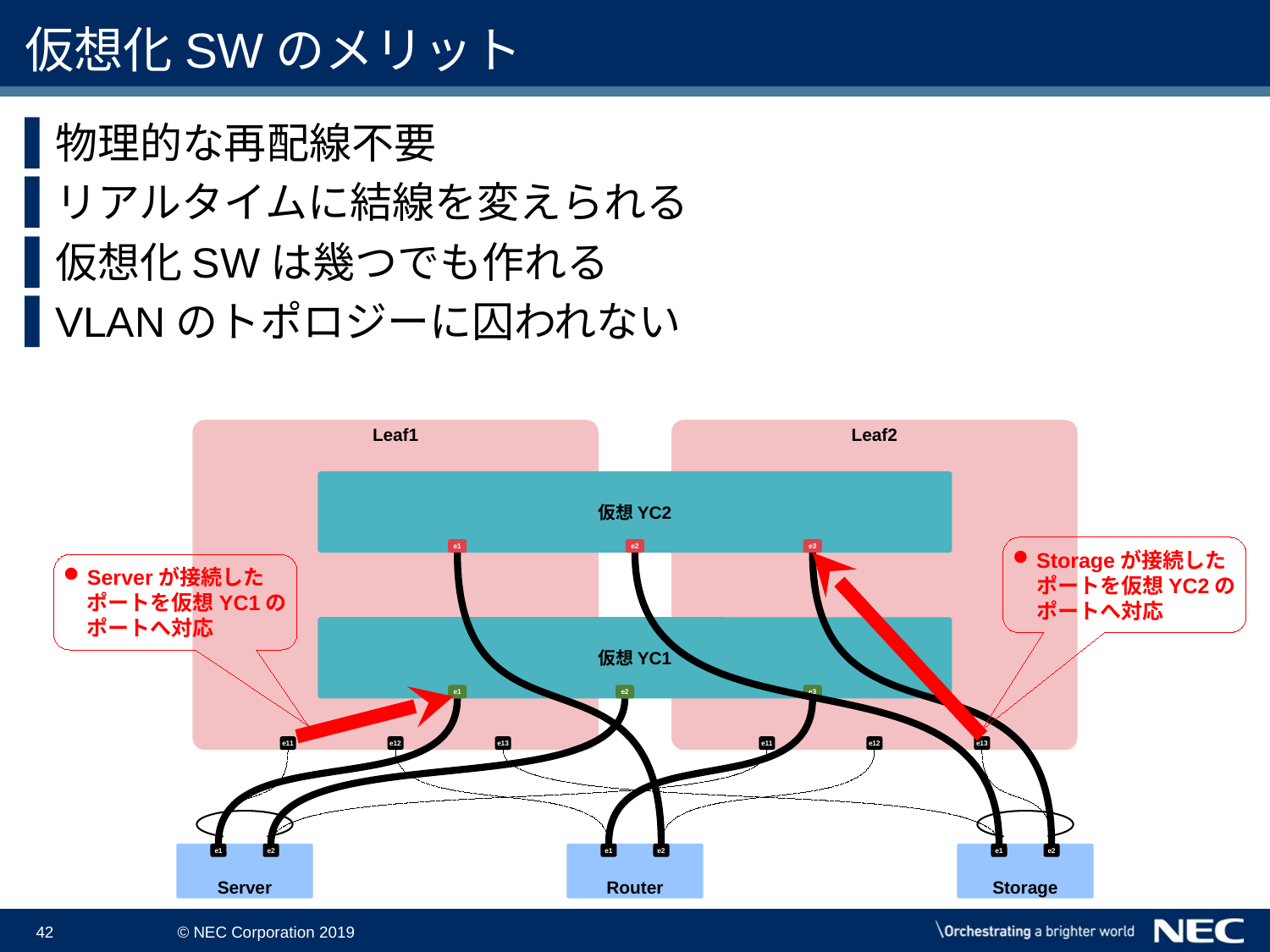

# 仮想化SWのメリット
物理的な再配線不要
リアルタイムに結線を変えられる
仮想化SWは幾つでも作れる
VLANのトポロジーに囚われない
Leaf1
e11
e12
e13
Leaf2
e11
e12
e13
仮想YC2
e1
e2
e3
Storageが接続したポートを仮想YC2のポートへ対応
Serverが接続したポートを仮想YC1のポートへ対応
仮想YC1
e1
e2
e3

e1
e2
Server

e1
e2
Storage
e1
e2
Router